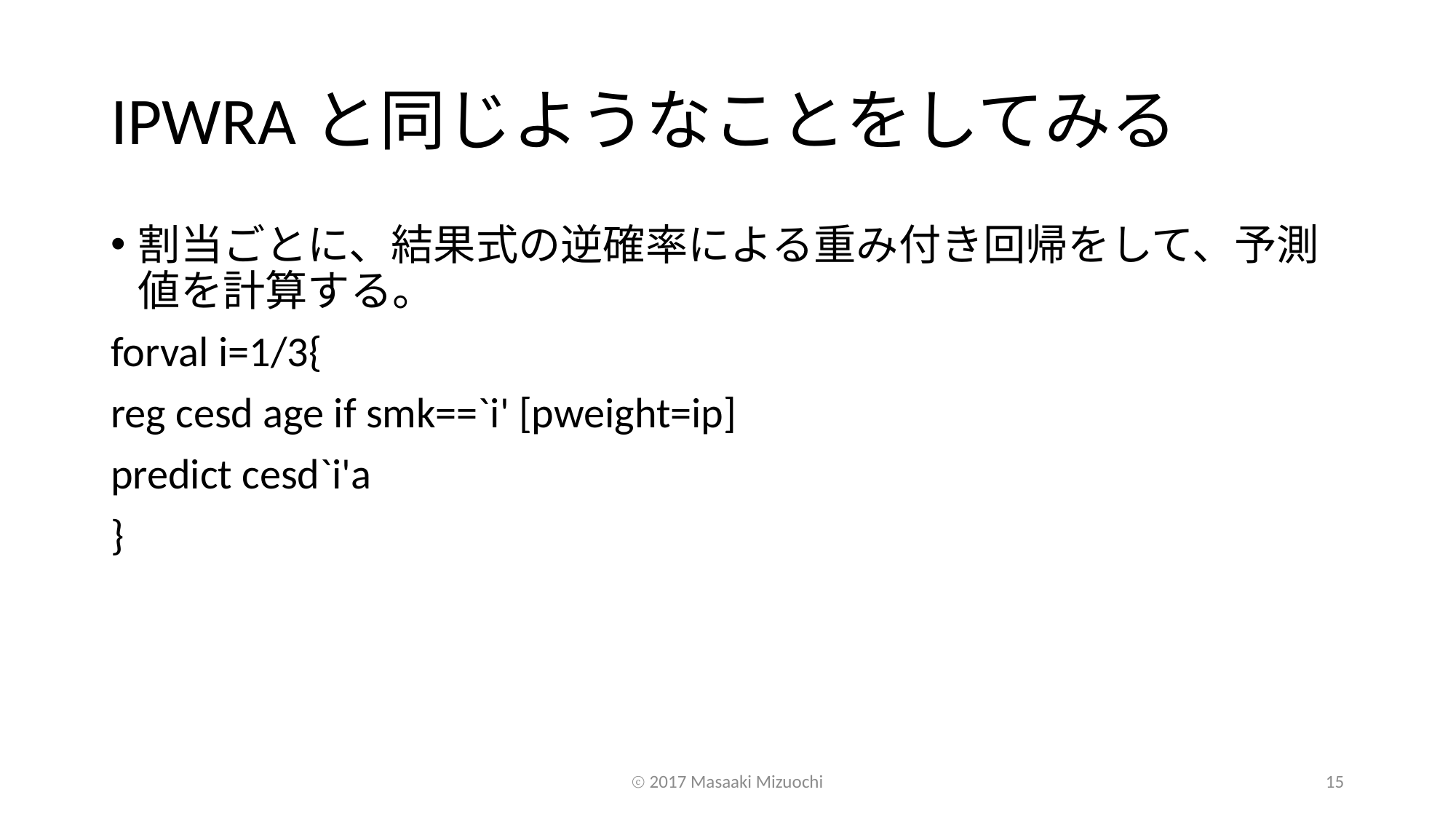

# IPWRAと同じようなことをしてみる
割当ごとに、結果式の逆確率による重み付き回帰をして、予測値を計算する。
forval i=1/3{
reg cesd age if smk==`i' [pweight=ip]
predict cesd`i'a
}
ⓒ 2017 Masaaki Mizuochi
15